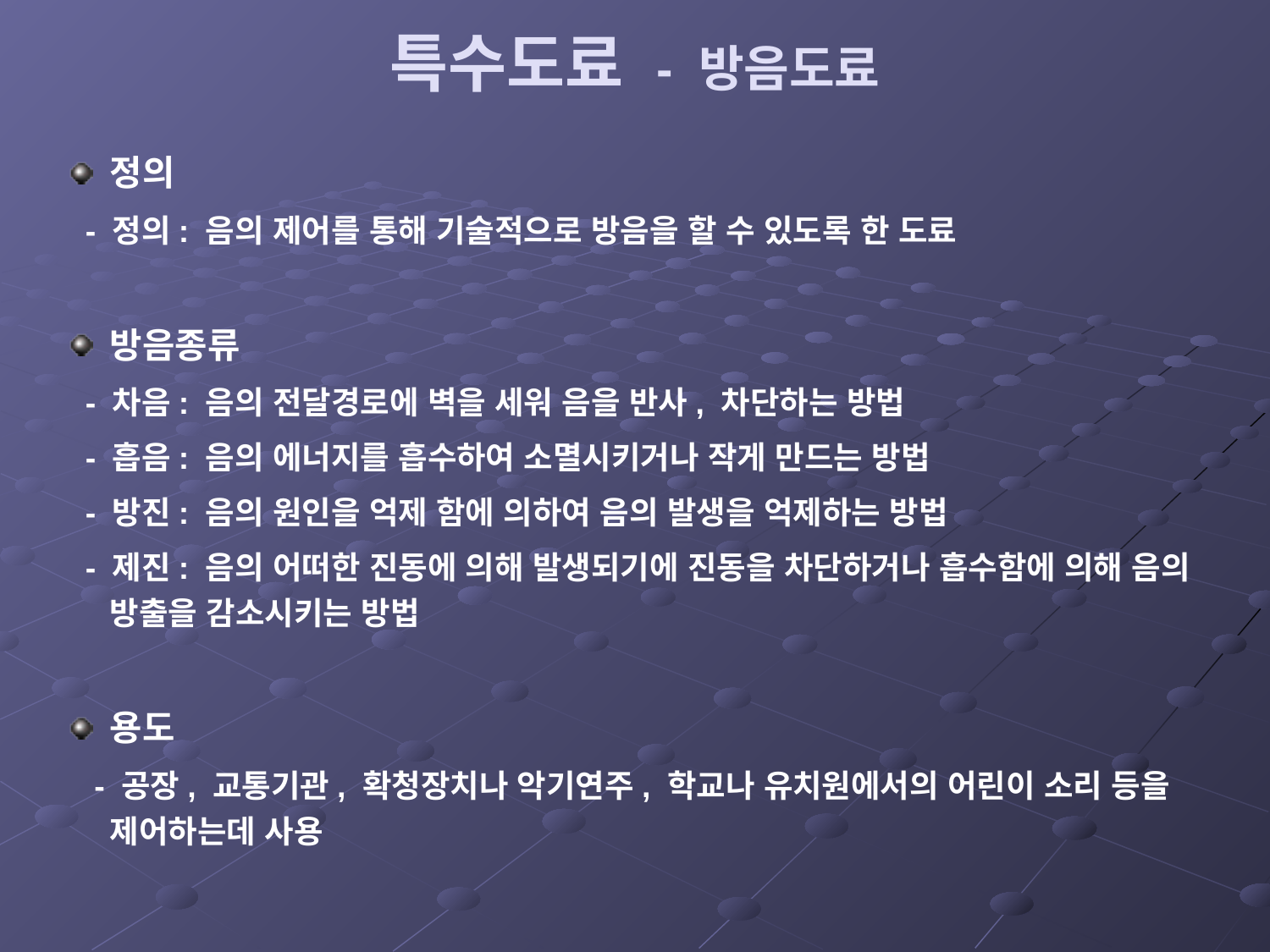

# 특수도료 - 방음도료
정의
  - 정의: 음의 제어를 통해 기술적으로 방음을 할 수 있도록 한 도료

방음종류
  - 차음: 음의 전달경로에 벽을 세워 음을 반사, 차단하는 방법
  - 흡음: 음의 에너지를 흡수하여 소멸시키거나 작게 만드는 방법
  - 방진: 음의 원인을 억제 함에 의하여 음의 발생을 억제하는 방법
  - 제진: 음의 어떠한 진동에 의해 발생되기에 진동을 차단하거나 흡수함에 의해 음의 방출을 감소시키는 방법

용도
   - 공장, 교통기관, 확청장치나 악기연주, 학교나 유치원에서의 어린이 소리 등을 제어하는데 사용